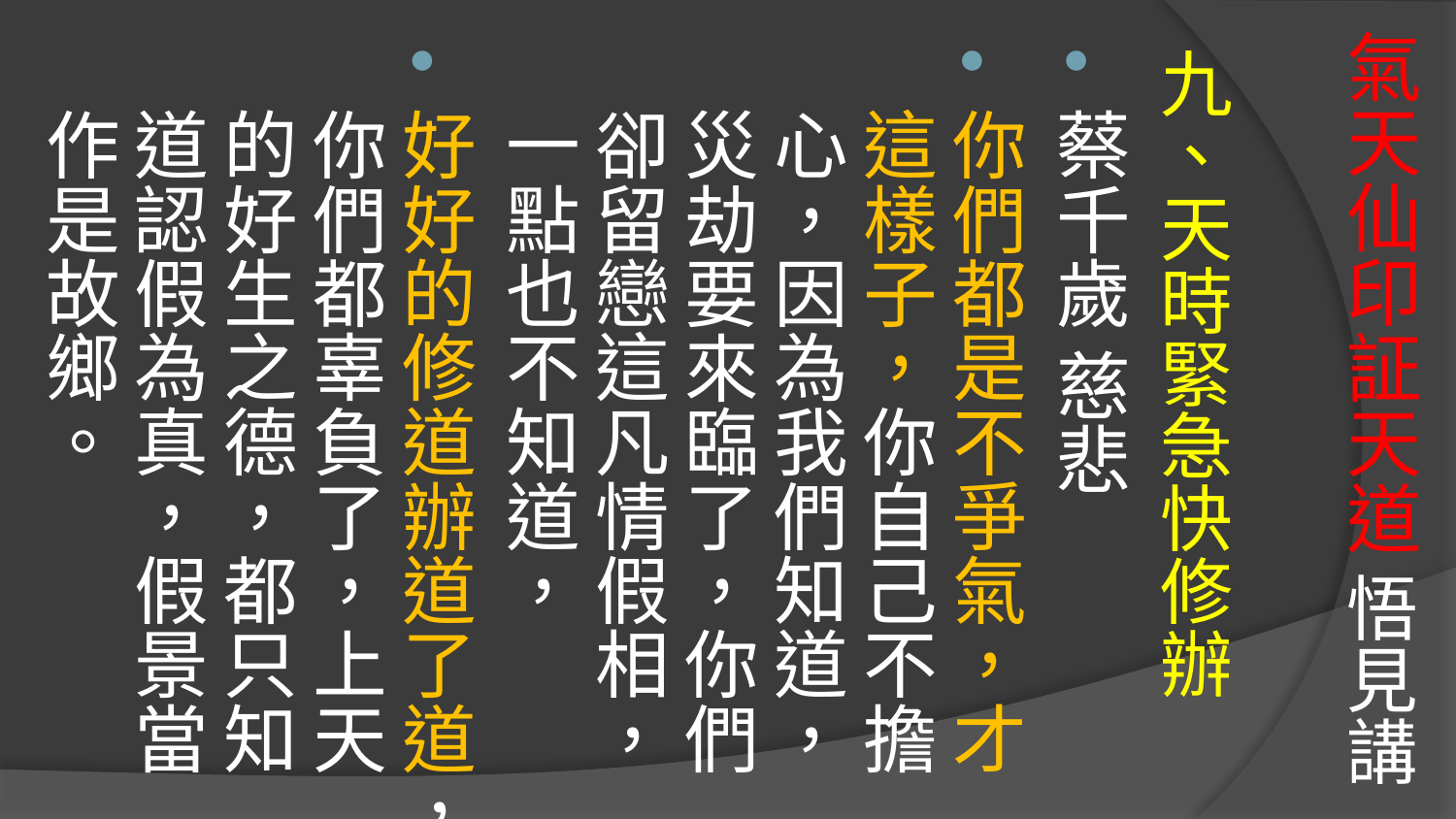

# 氣天仙印証天道 悟見講
九、天時緊急快修辦
蔡千歲 慈悲
你們都是不爭氣，才這樣子，你自己不擔心，因為我們知道，災劫要來臨了，你們卻留戀這凡情假相，一點也不知道，
好好的修道辦道了道，你們都辜負了，上天的好生之德，都只知道認假為真，假景當作是故鄉。